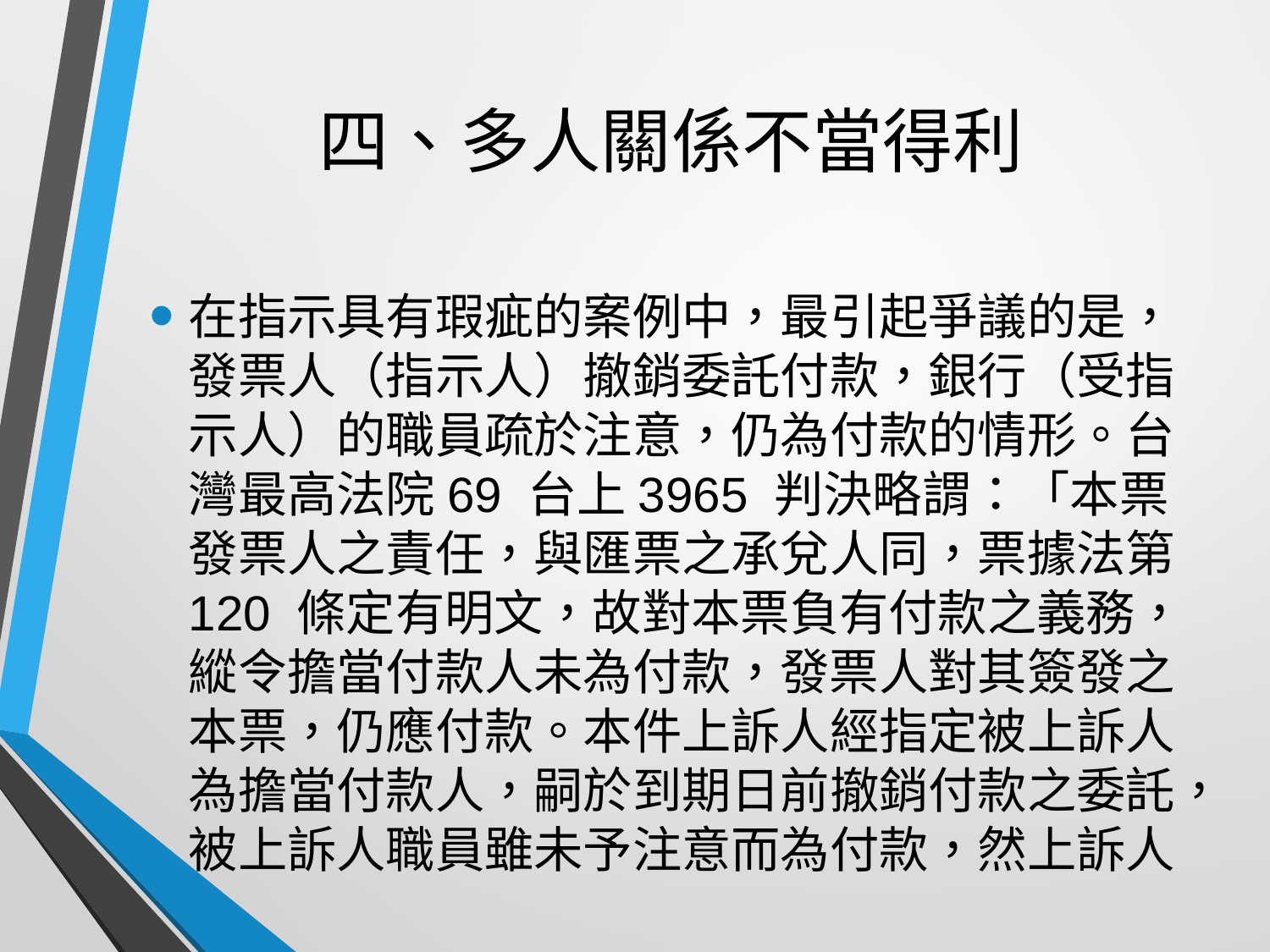

# 四、多人關係不當得利
在指示具有瑕疵的案例中，最引起爭議的是，發票人（指示人）撤銷委託付款，銀行（受指示人）的職員疏於注意，仍為付款的情形。台灣最高法院69 台上3965 判決略謂：「本票發票人之責任，與匯票之承兌人同，票據法第120 條定有明文，故對本票負有付款之義務，縱令擔當付款人未為付款，發票人對其簽發之本票，仍應付款。本件上訴人經指定被上訴人為擔當付款人，嗣於到期日前撤銷付款之委託，被上訴人職員雖未予注意而為付款，然上訴人